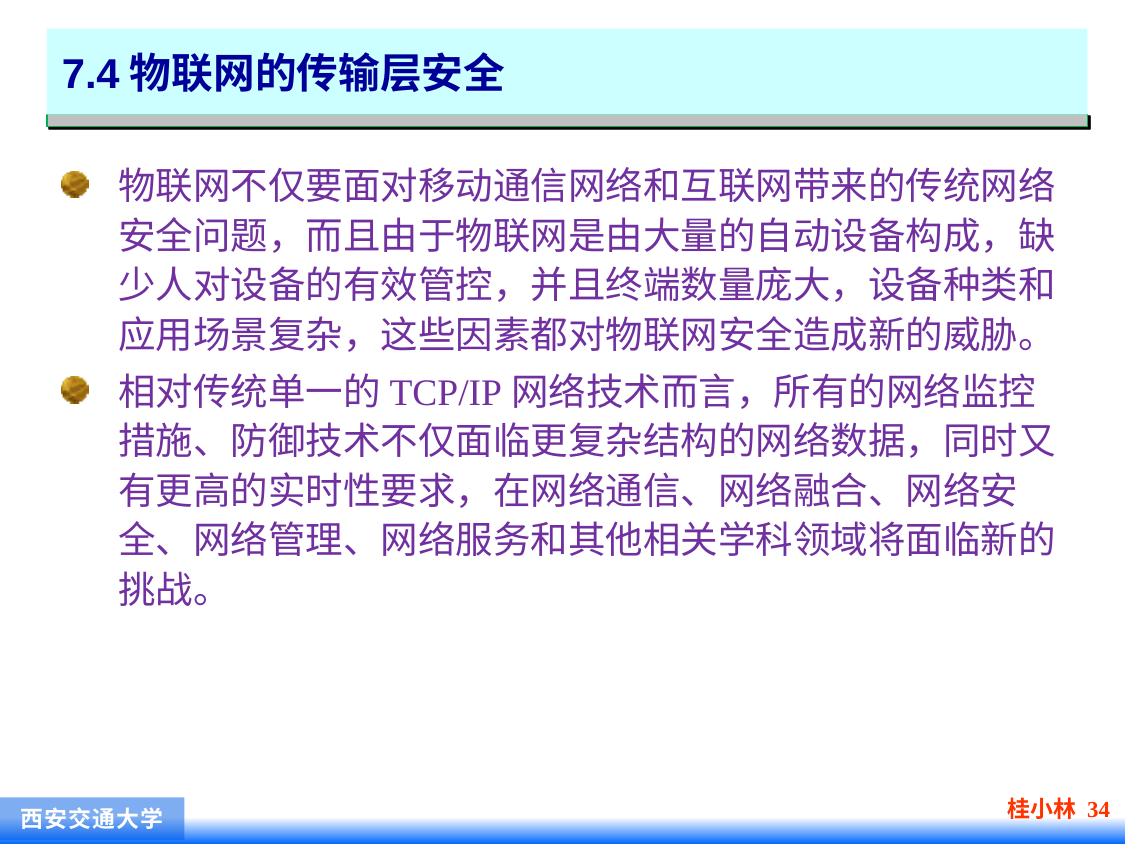

# 7.4物联网的传输层安全
物联网不仅要面对移动通信网络和互联网带来的传统网络安全问题，而且由于物联网是由大量的自动设备构成，缺少人对设备的有效管控，并且终端数量庞大，设备种类和应用场景复杂，这些因素都对物联网安全造成新的威胁。
相对传统单一的TCP/IP网络技术而言，所有的网络监控措施、防御技术不仅面临更复杂结构的网络数据，同时又有更高的实时性要求，在网络通信、网络融合、网络安全、网络管理、网络服务和其他相关学科领域将面临新的挑战。

桂小林 34